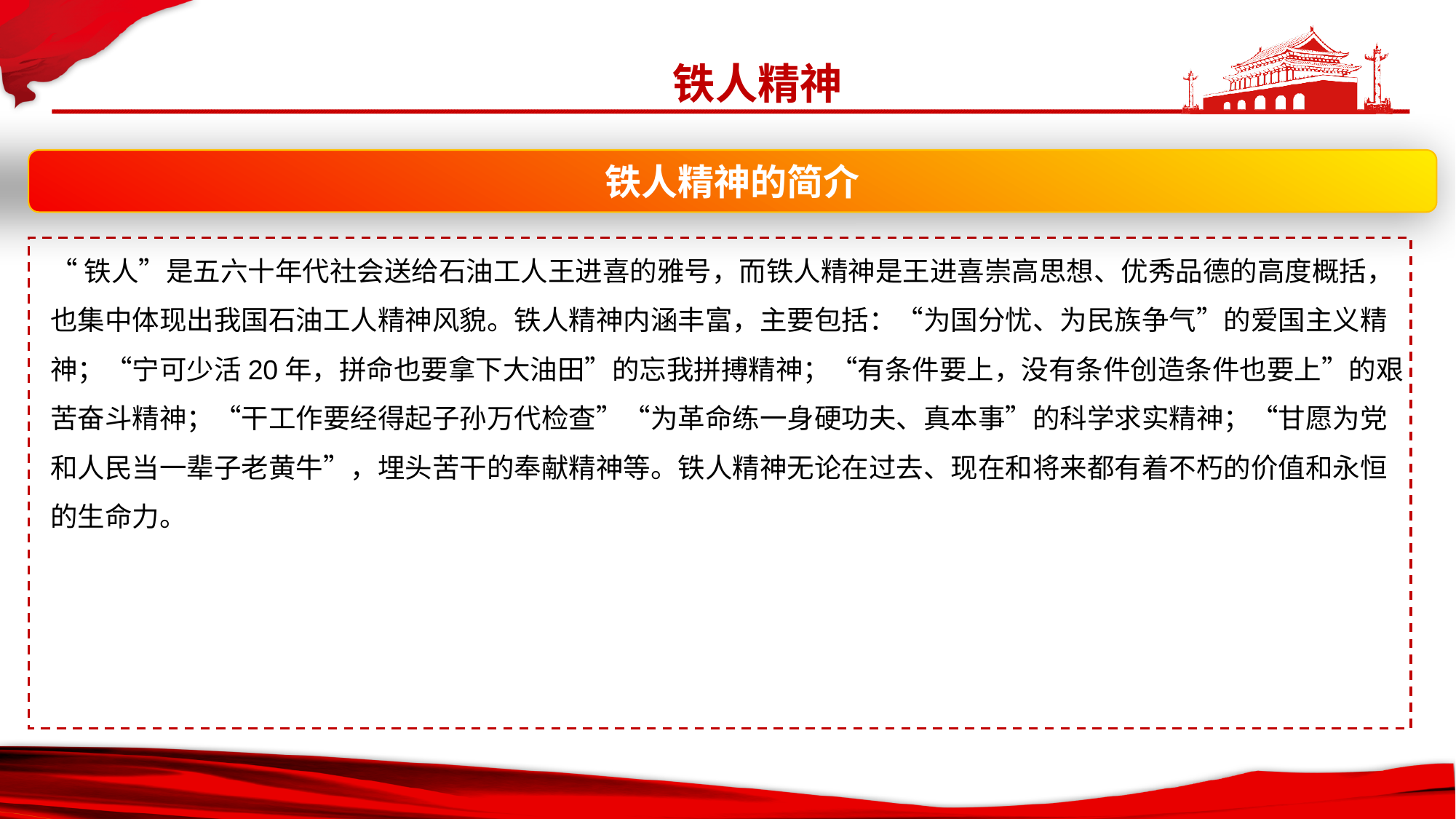

铁人精神
铁人精神的简介
“铁人”是五六十年代社会送给石油工人王进喜的雅号，而铁人精神是王进喜崇高思想、优秀品德的高度概括，也集中体现出我国石油工人精神风貌。铁人精神内涵丰富，主要包括：“为国分忧、为民族争气”的爱国主义精神；“宁可少活20年，拼命也要拿下大油田”的忘我拼搏精神；“有条件要上，没有条件创造条件也要上”的艰苦奋斗精神；“干工作要经得起子孙万代检查”“为革命练一身硬功夫、真本事”的科学求实精神；“甘愿为党和人民当一辈子老黄牛”，埋头苦干的奉献精神等。铁人精神无论在过去、现在和将来都有着不朽的价值和永恒的生命力。